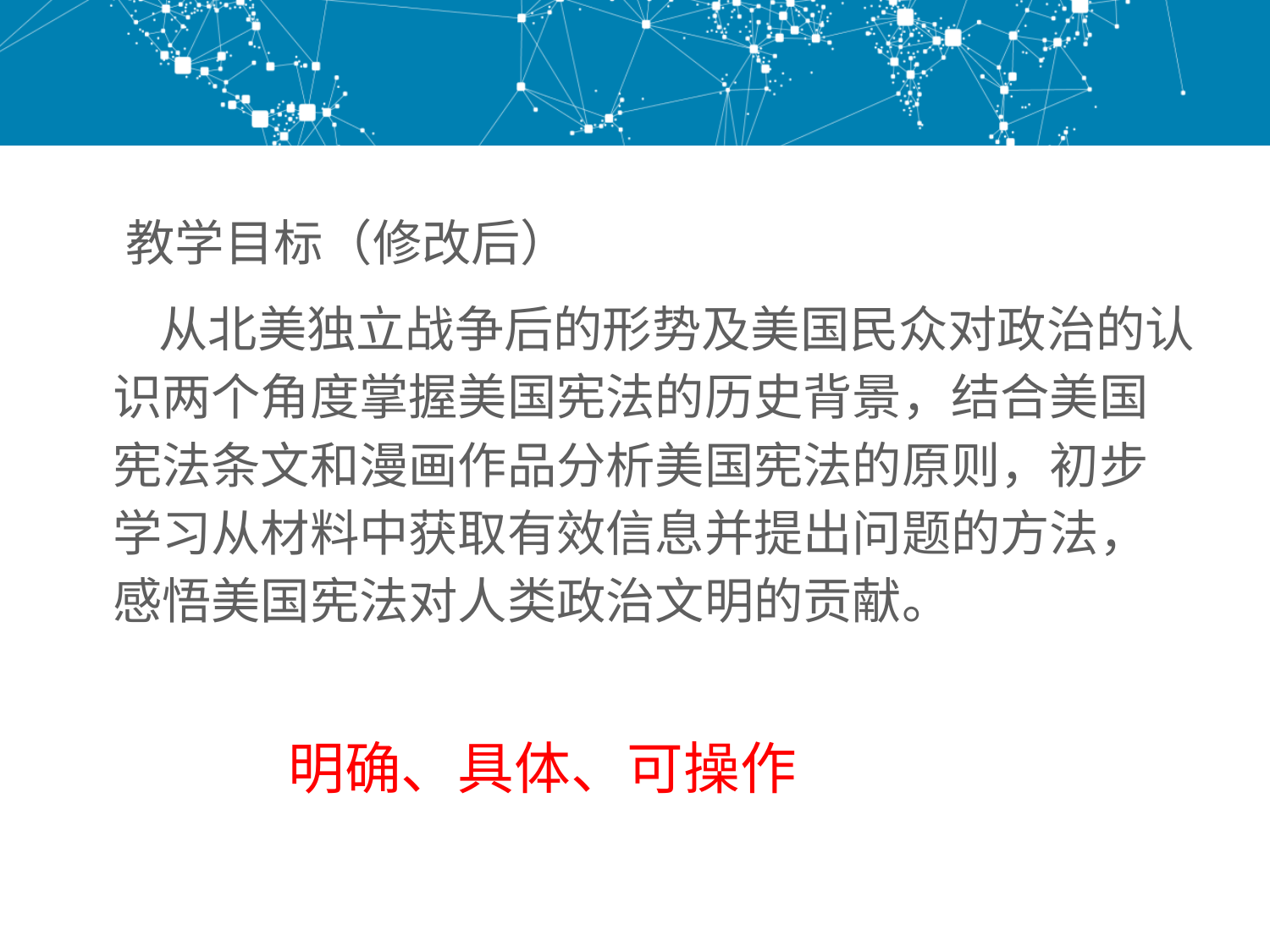

#
   教学目标（修改后）
      从北美独立战争后的形势及美国民众对政治的认识两个角度掌握美国宪法的历史背景，结合美国宪法条文和漫画作品分析美国宪法的原则，初步学习从材料中获取有效信息并提出问题的方法，感悟美国宪法对人类政治文明的贡献。

                    明确、具体、可操作